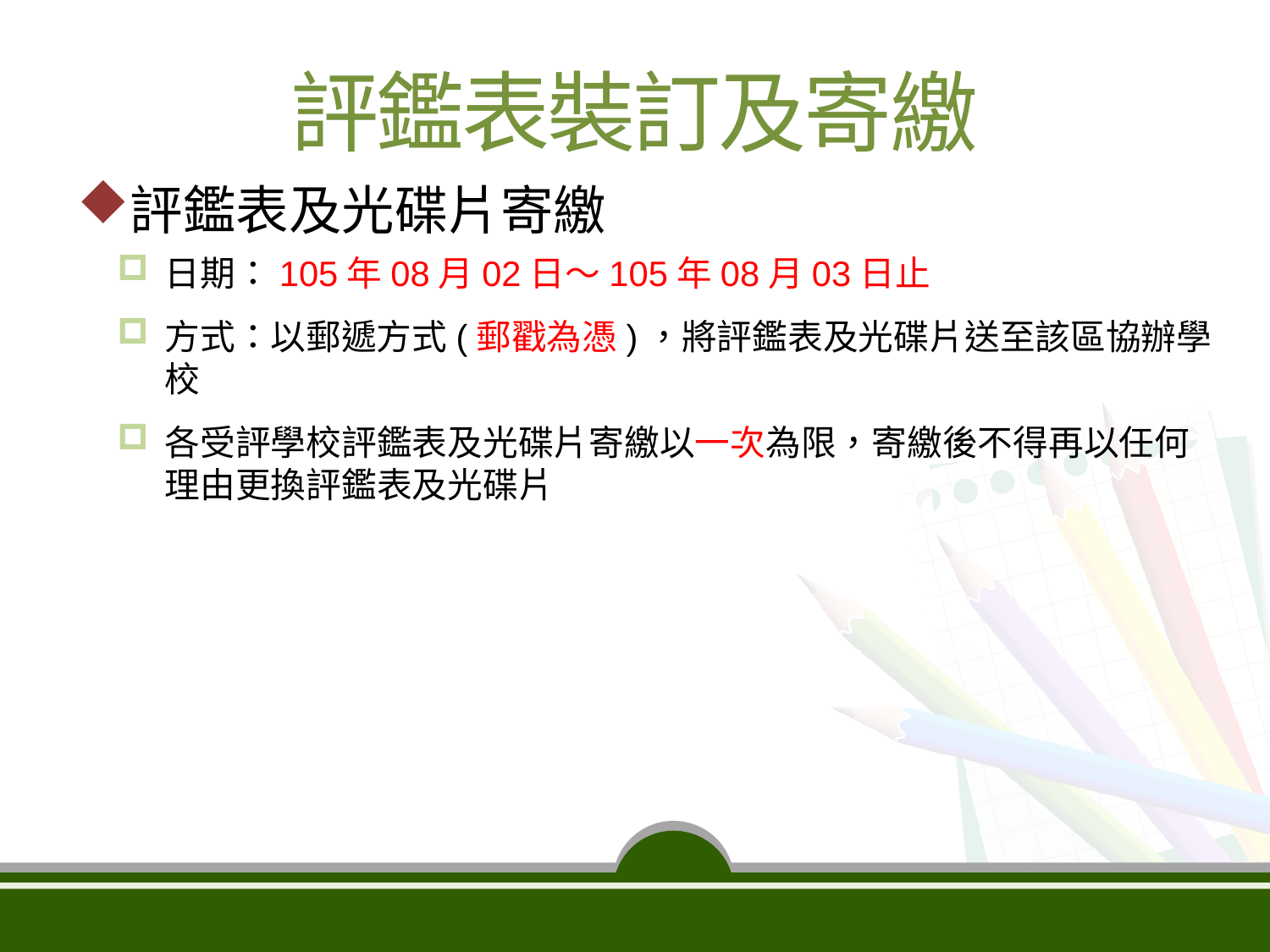

評鑑表裝訂及寄繳
評鑑表及光碟片寄繳
日期：105年08月02日～105年08月03日止
方式：以郵遞方式(郵戳為憑)，將評鑑表及光碟片送至該區協辦學校
各受評學校評鑑表及光碟片寄繳以一次為限，寄繳後不得再以任何理由更換評鑑表及光碟片